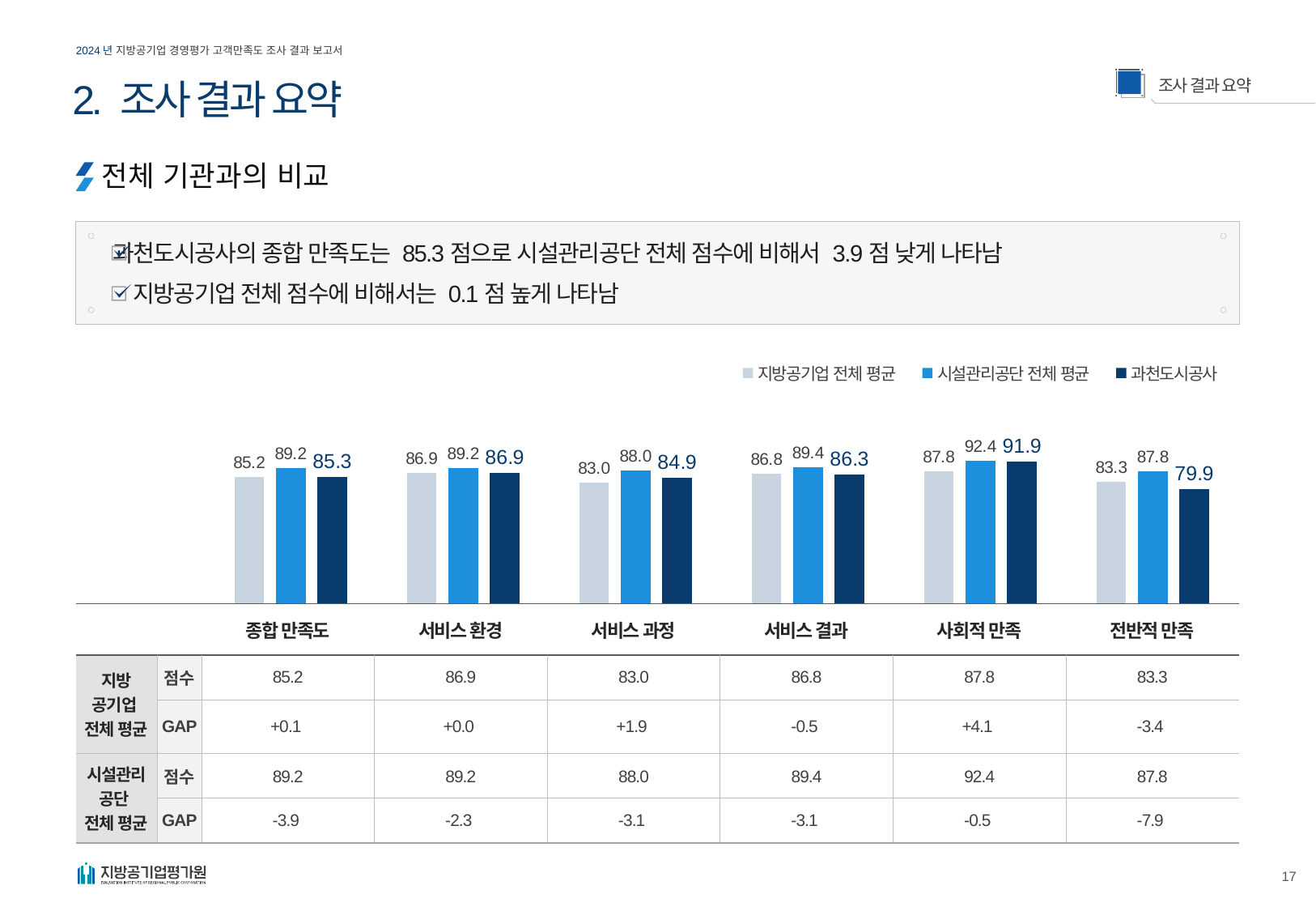

2. 조사 결과 요약
전체 기관과의 비교

과천도시공사의 종합 만족도는 85.3점으로 시설관리공단 전체 점수에 비해서 3.9점 낮게 나타남

지방공기업 전체 점수에 비해서는 0.1점 높게 나타남

### Chart

| Category | 지방공기업 전체 평균 | 시설관리공단 전체 평균 | 과천도시공사 |
|---|---|---|---|
| 종합 만족도 | 85.2 | 89.2 | 85.3 |
| 서비스 환경 | 86.9 | 89.2 | 86.9 |
| 서비스 과정 | 83.0 | 88.0 | 84.9 |
| 서비스 결과 | 86.8 | 89.4 | 86.3 |
| 사회적 만족 | 87.8 | 92.4 | 91.9 |
| 전반적 만족 | 83.3 | 87.8 | 79.9 |
|  |  | 종합 만족도 | 서비스 환경 | 서비스 과정 | 서비스 결과 | 사회적 만족 | 전반적 만족 |
| --- | --- | --- | --- | --- | --- | --- | --- |
| 지방 공기업 전체 평균 | 점수 | 85.2 | 86.9 | 83.0 | 86.8 | 87.8 | 83.3 |
|  | GAP | +0.1 | +0.0 | +1.9 | -0.5 | +4.1 | -3.4 |
| 시설관리 공단 전체 평균 | 점수 | 89.2 | 89.2 | 88.0 | 89.4 | 92.4 | 87.8 |
|  | GAP | -3.9 | -2.3 | -3.1 | -3.1 | -0.5 | -7.9 |